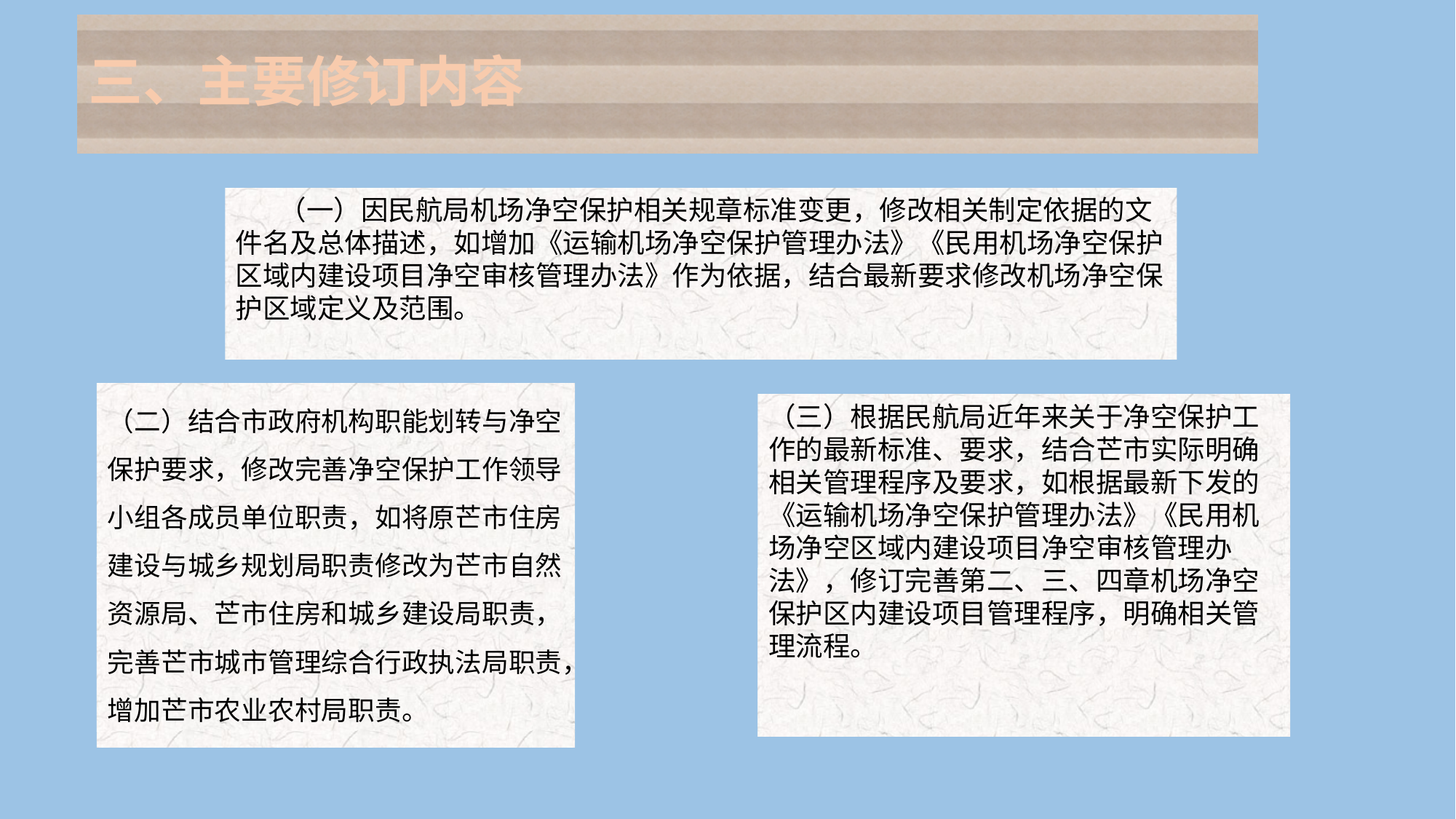

# 三、主要修订内容
      （一）因民航局机场净空保护相关规章标准变更，修改相关制定依据的文件名及总体描述，如增加《运输机场净空保护管理办法》《民用机场净空保护区域内建设项目净空审核管理办法》作为依据，结合最新要求修改机场净空保护区域定义及范围。

（二）结合市政府机构职能划转与净空保护要求，修改完善净空保护工作领导小组各成员单位职责，如将原芒市住房建设与城乡规划局职责修改为芒市自然资源局、芒市住房和城乡建设局职责，完善芒市城市管理综合行政执法局职责，增加芒市农业农村局职责。
（三）根据民航局近年来关于净空保护工作的最新标准、要求，结合芒市实际明确相关管理程序及要求，如根据最新下发的《运输机场净空保护管理办法》《民用机场净空区域内建设项目净空审核管理办法》，修订完善第二、三、四章机场净空保护区内建设项目管理程序，明确相关管理流程。